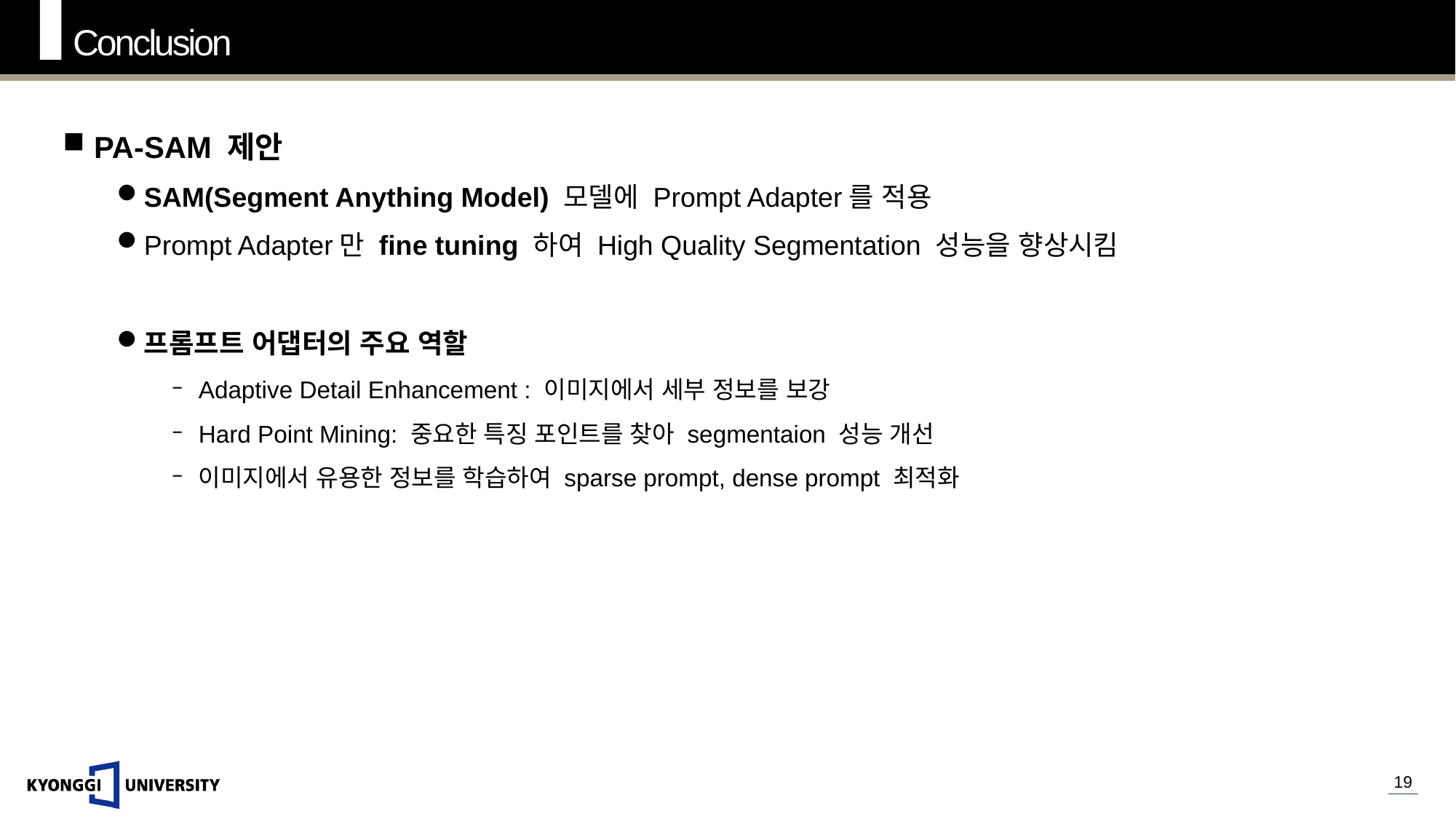

Conclusion
PA-SAM 제안
SAM(Segment Anything Model) 모델에 Prompt Adapter를 적용
Prompt Adapter만 fine tuning 하여 High Quality Segmentation 성능을 향상시킴

프롬프트 어댑터의 주요 역할
Adaptive Detail Enhancement : 이미지에서 세부 정보를 보강
Hard Point Mining: 중요한 특징 포인트를 찾아 segmentaion 성능 개선
이미지에서 유용한 정보를 학습하여 sparse prompt, dense prompt 최적화